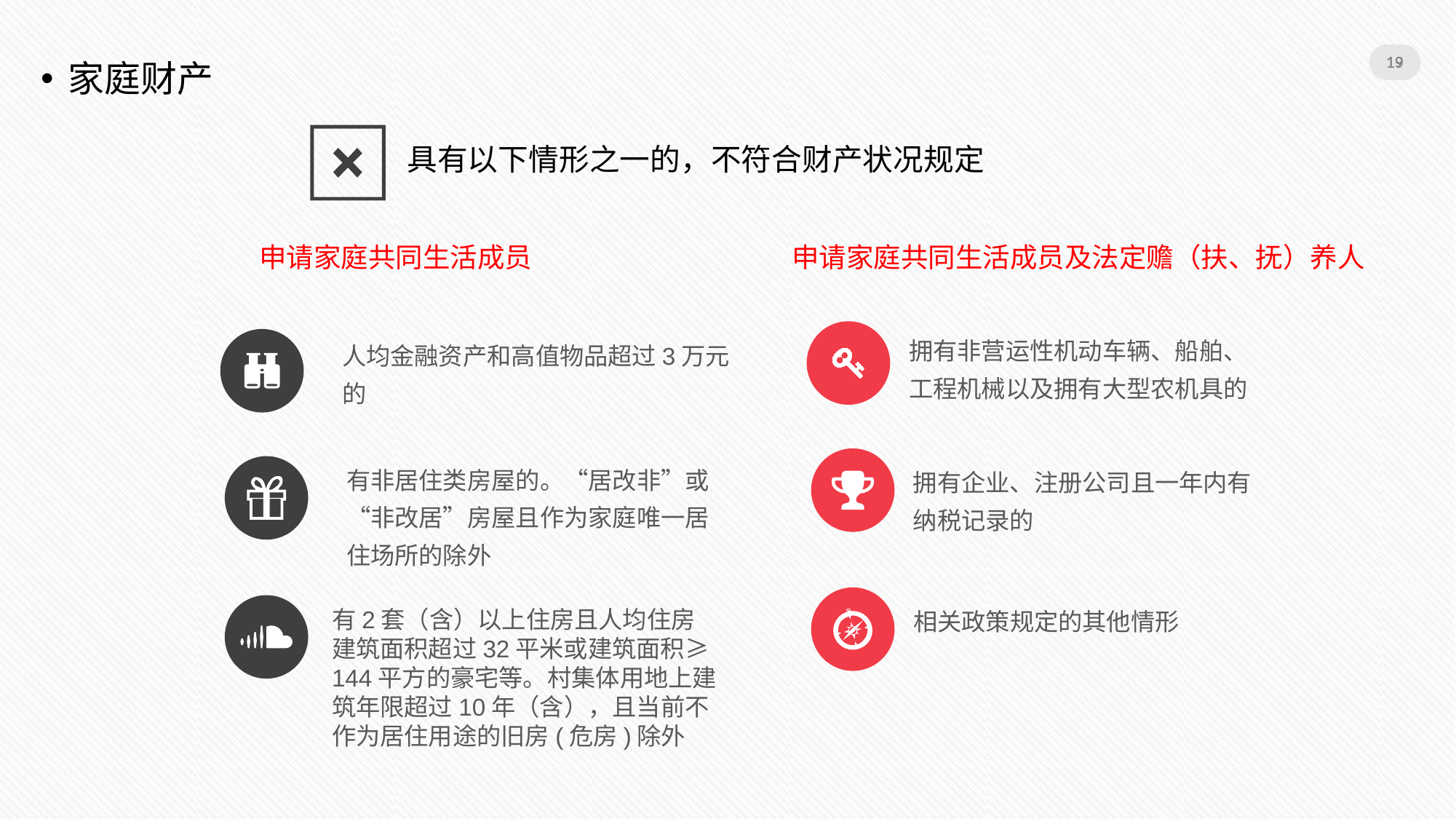

19
19
家庭财产

具有以下情形之一的，不符合财产状况规定
申请家庭共同生活成员及法定赡（扶、抚）养人
申请家庭共同生活成员
人均金融资产和高值物品超过3万元的
拥有非营运性机动车辆、船舶、工程机械以及拥有大型农机具的

有非居住类房屋的。“居改非”或“非改居”房屋且作为家庭唯一居住场所的除外
拥有企业、注册公司且一年内有纳税记录的

有2套（含）以上住房且人均住房建筑面积超过32平米或建筑面积≥144平方的豪宅等。村集体用地上建筑年限超过10年（含），且当前不作为居住用途的旧房(危房)除外
相关政策规定的其他情形